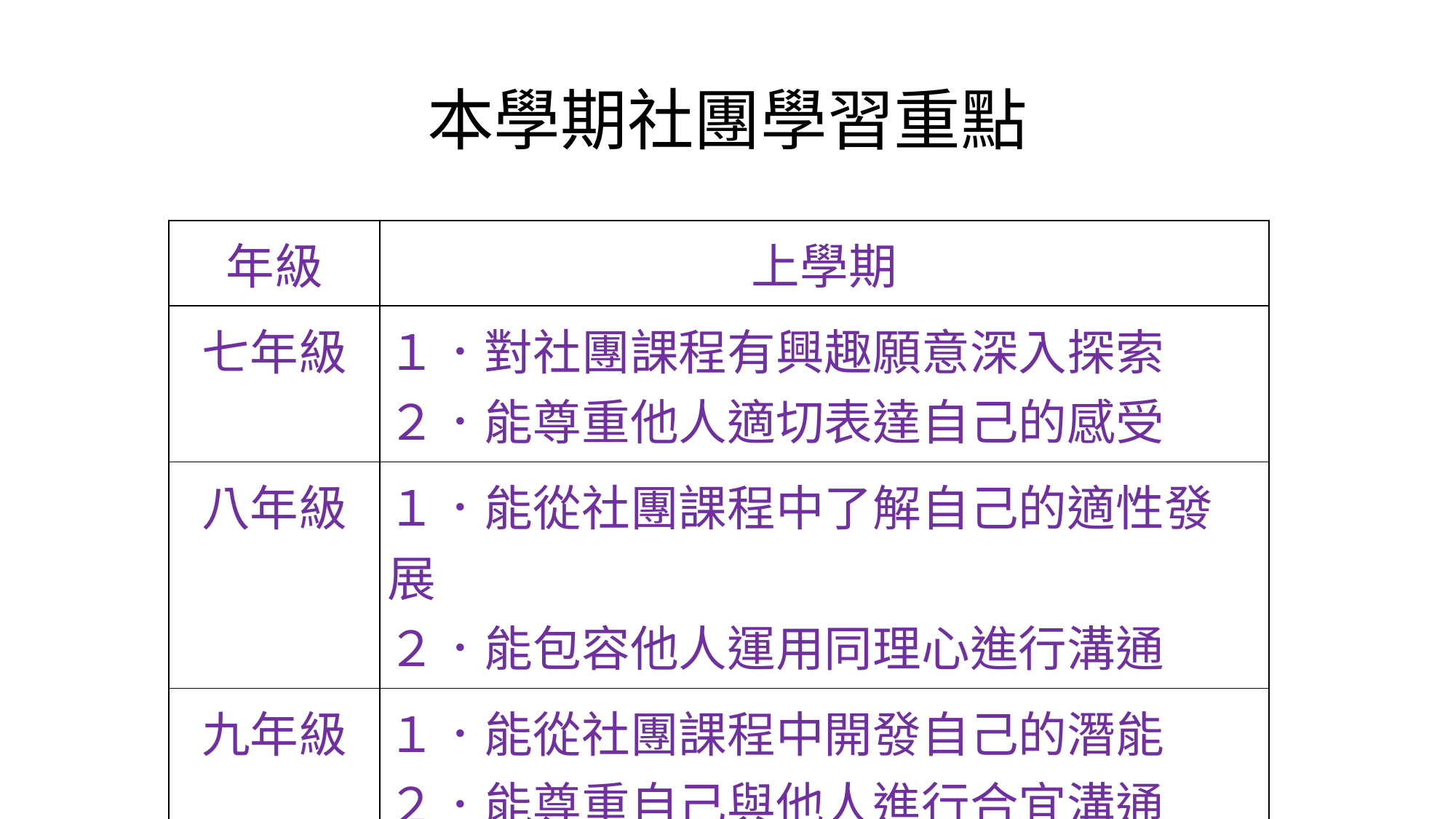

# 本學期社團學習重點
| 年級 | 上學期 |
| --- | --- |
| 七年級 | １．對社團課程有興趣願意深入探索 ２．能尊重他人適切表達自己的感受 |
| 八年級 | １．能從社團課程中了解自己的適性發展 ２．能包容他人運用同理心進行溝通 |
| 九年級 | １．能從社團課程中開發自己的潛能 ２．能尊重自己與他人進行合宜溝通 |